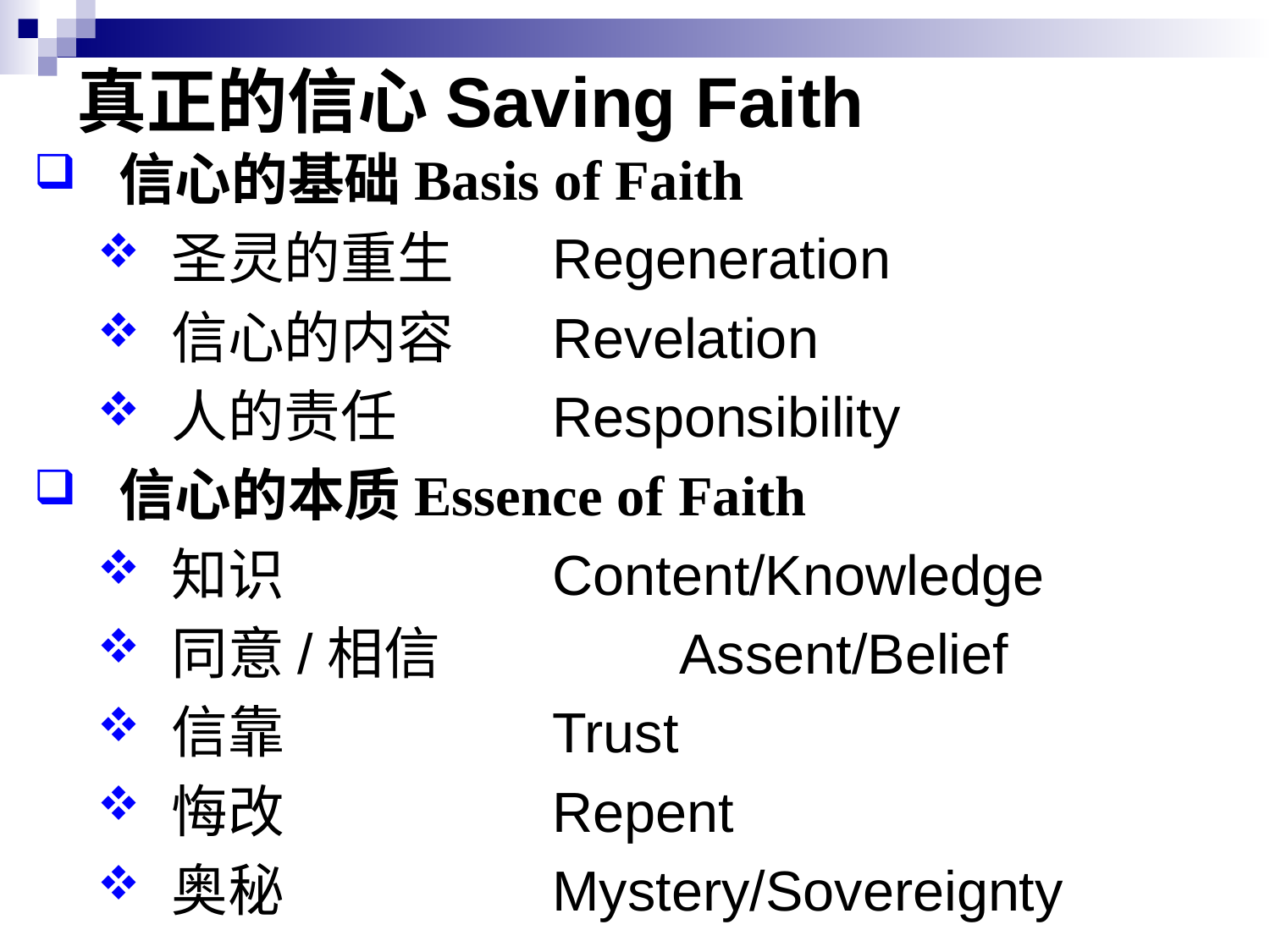

# 真正的信心Saving Faith
信心的基础Basis of Faith
圣灵的重生 	Regeneration
信心的内容 	Revelation
人的责任	  	Responsibility
信心的本质Essence of Faith
知识			Content/Knowledge
同意/相信		Assent/Belief
信靠			Trust
悔改			Repent
奥秘			Mystery/Sovereignty